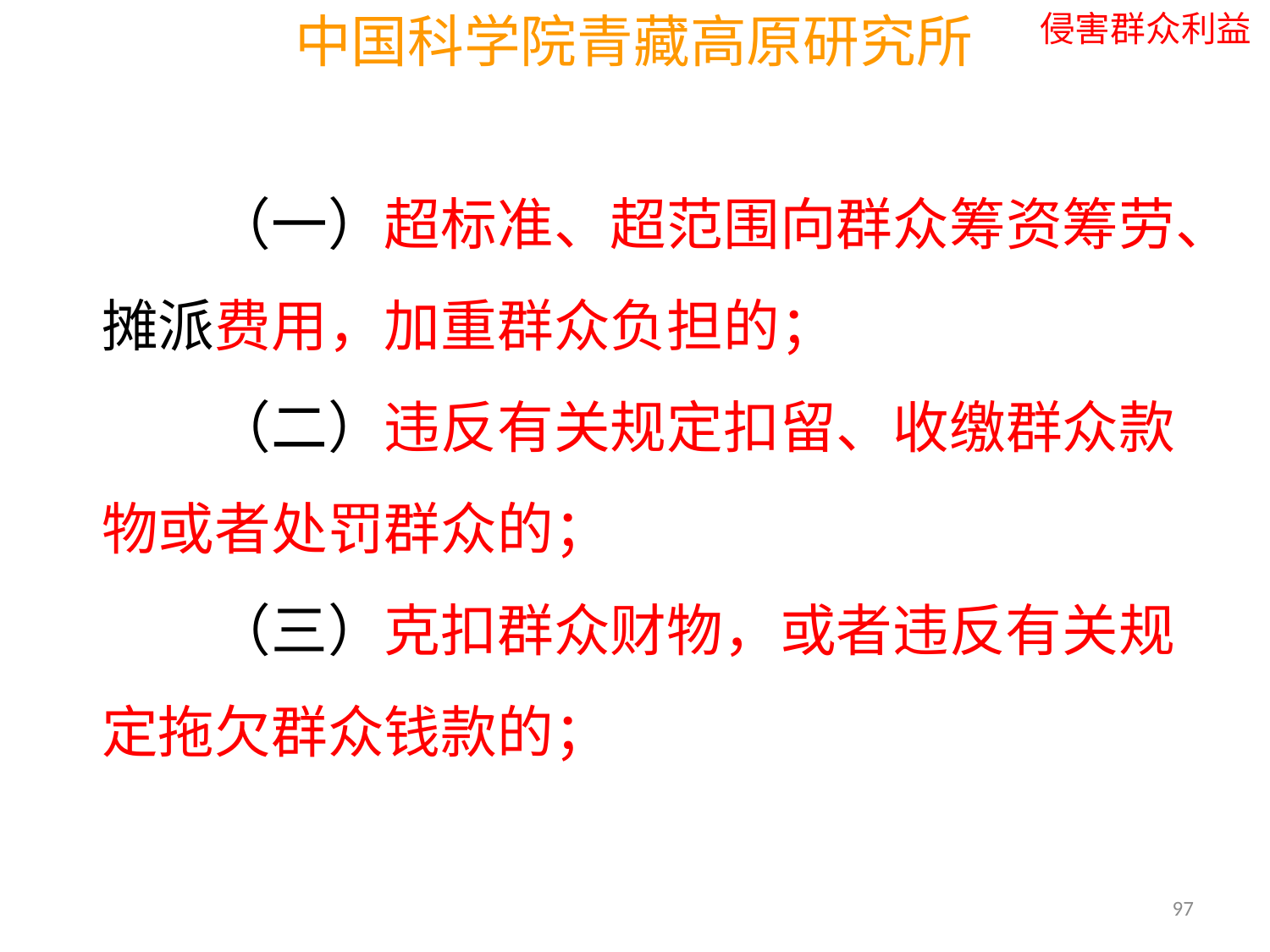

侵害群众利益
　　（一）超标准、超范围向群众筹资筹劳、摊派费用，加重群众负担的；
　　（二）违反有关规定扣留、收缴群众款物或者处罚群众的；
　　（三）克扣群众财物，或者违反有关规定拖欠群众钱款的；
97